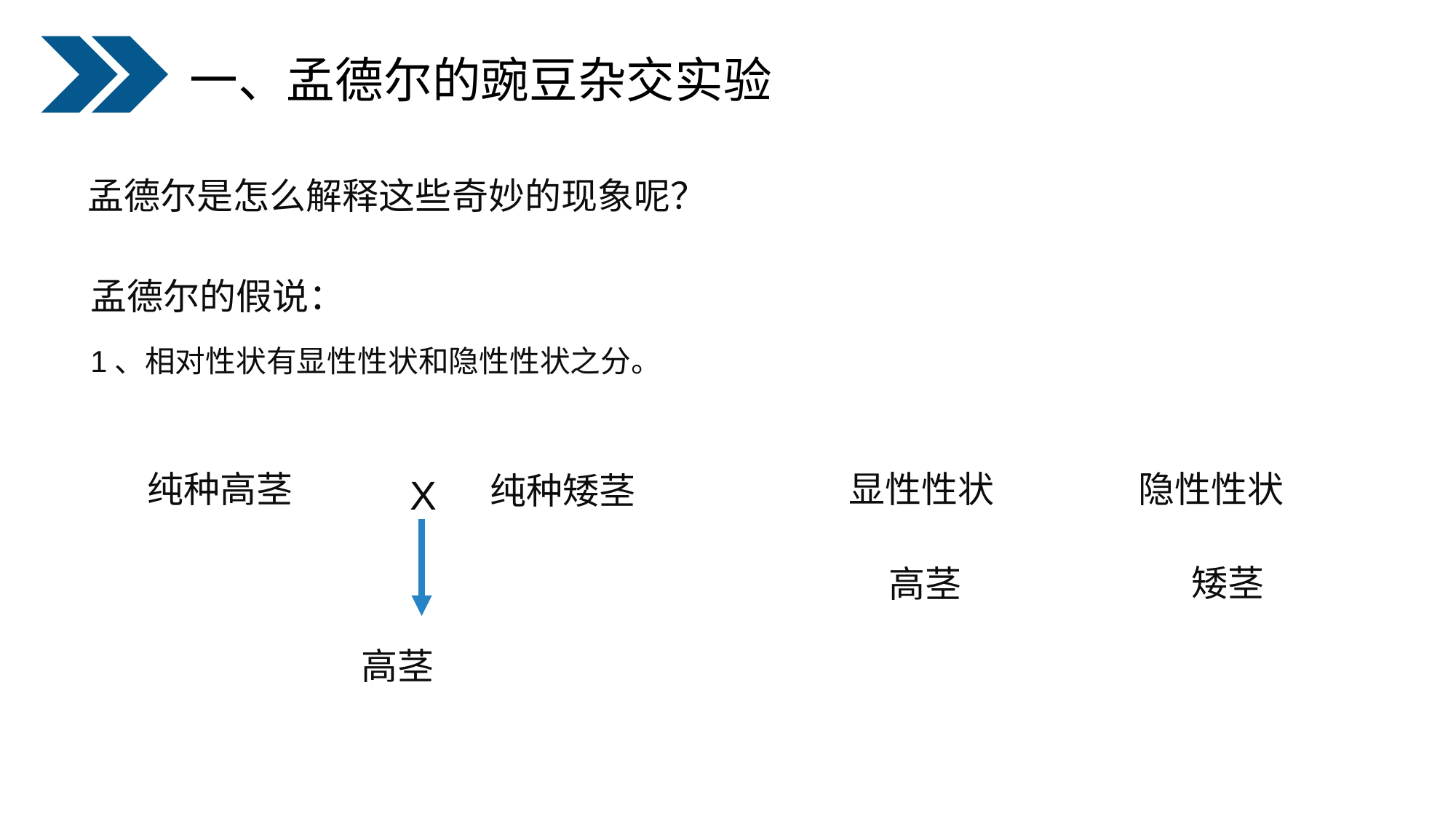

一、孟德尔的豌豆杂交实验
      孟德尔是怎么解释这些奇妙的现象呢？
      孟德尔的假说：
      1、相对性状有显性性状和隐性性状之分。
      纯种高茎
      显性性状
      隐性性状
      X
      纯种矮茎
      矮茎
      高茎
      高茎